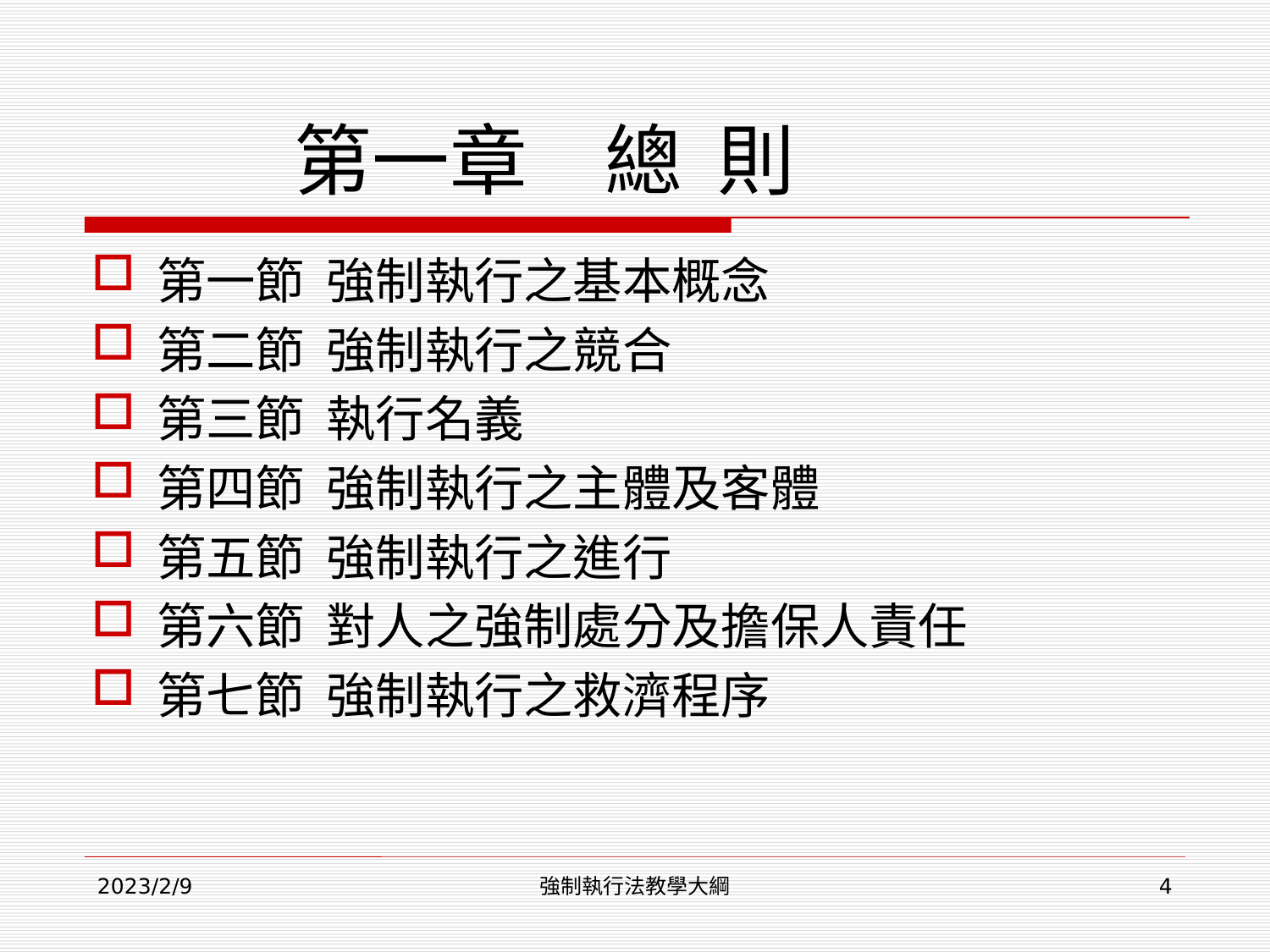

# 第一章　總  則
第一節  強制執行之基本概念
第二節  強制執行之競合
第三節  執行名義
第四節  強制執行之主體及客體
第五節  強制執行之進行
第六節  對人之強制處分及擔保人責任
第七節  強制執行之救濟程序

2023/2/9
強制執行法教學大綱
4